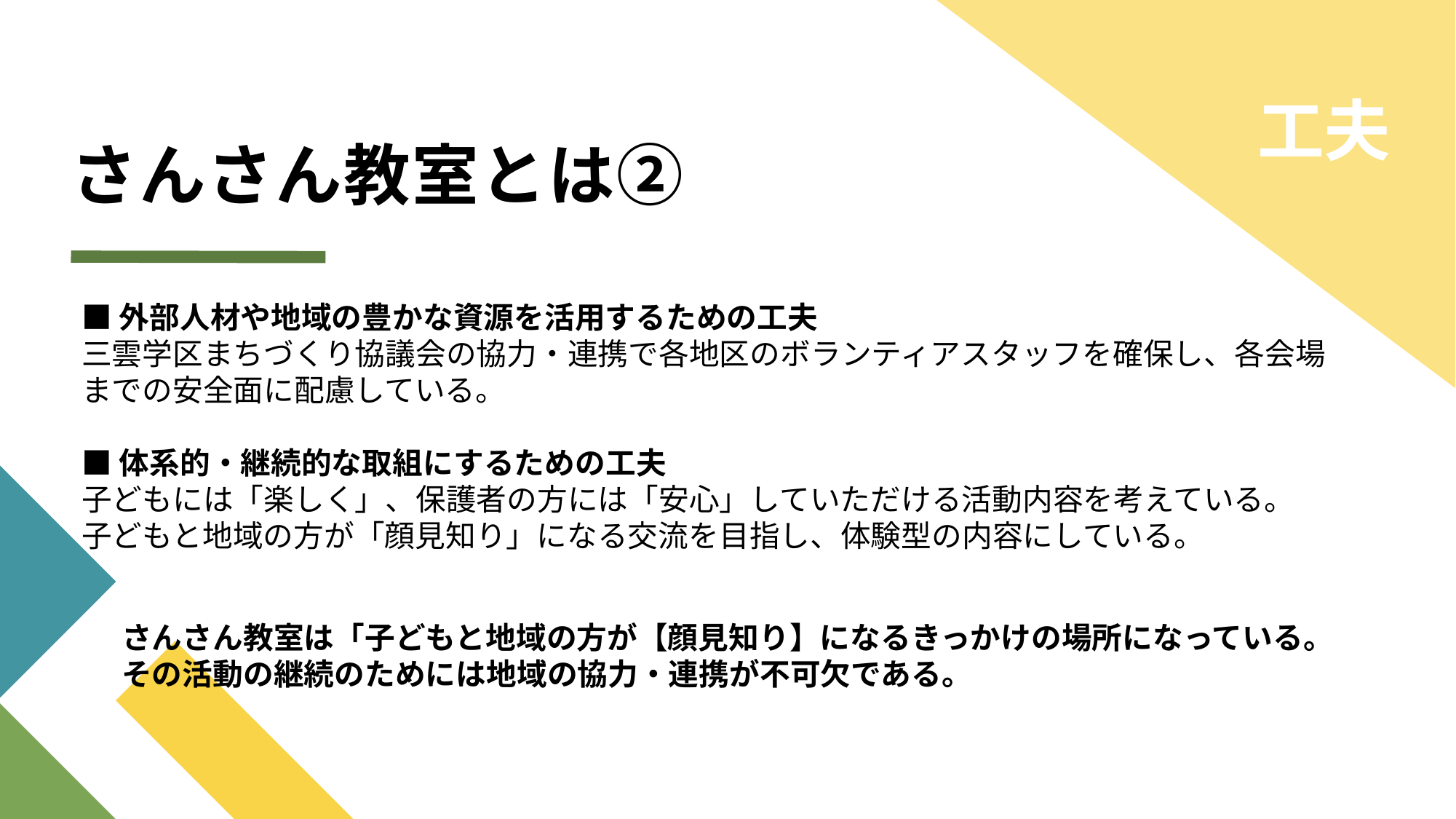

# さんさん教室とは②

工夫
■外部人材や地域の豊かな資源を活用するための工夫
三雲学区まちづくり協議会の協力・連携で各地区のボランティアスタッフを確保し、各会場までの安全面に配慮している。

■体系的・継続的な取組にするための工夫
子どもには「楽しく」、保護者の方には「安心」していただける活動内容を考えている。
子どもと地域の方が「顔見知り」になる交流を目指し、体験型の内容にしている。

さんさん教室は「子どもと地域の方が【顔見知り】になるきっかけの場所になっている。
その活動の継続のためには地域の協力・連携が不可欠である。